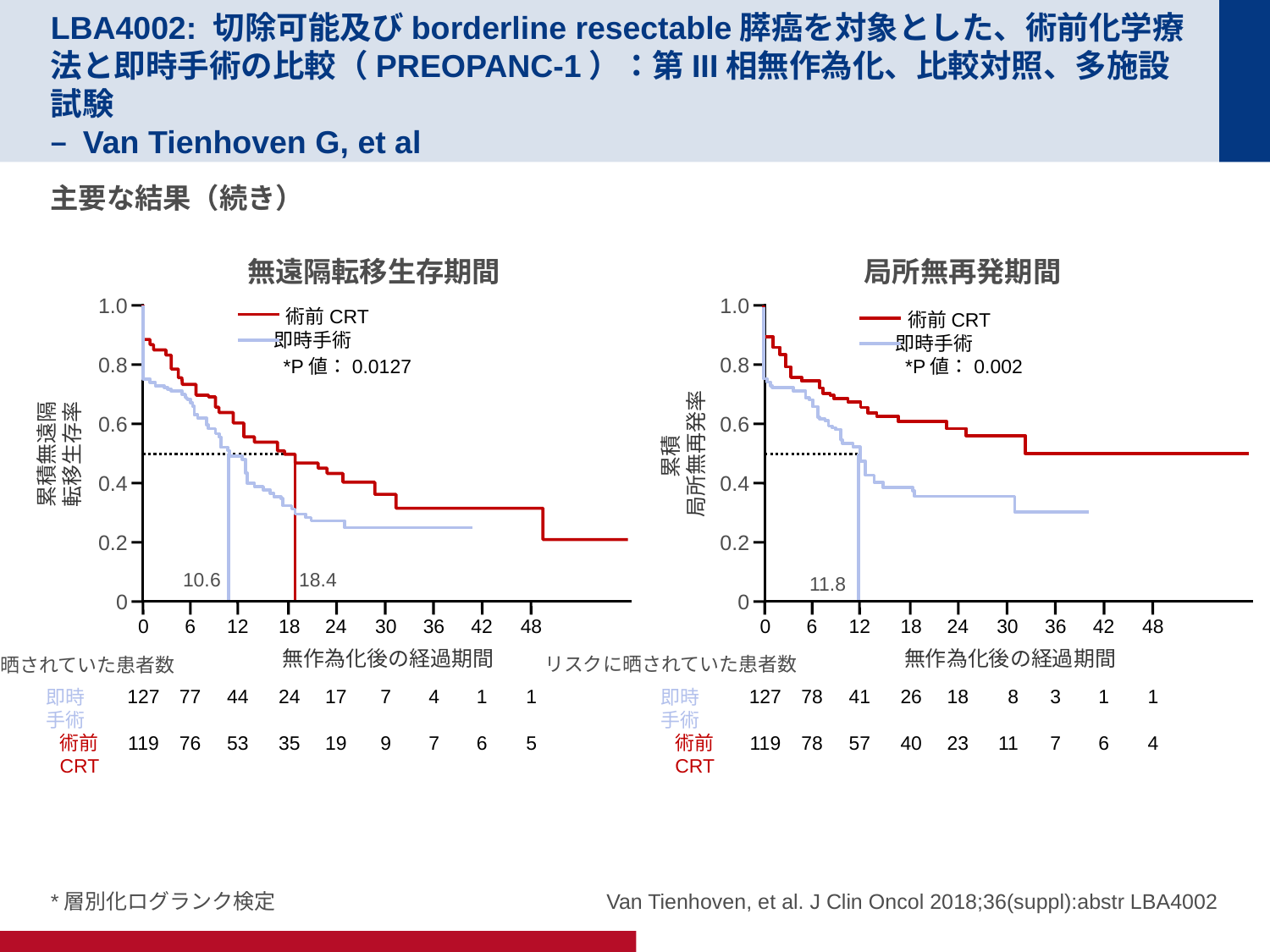

# LBA4002: 切除可能及びborderline resectable膵癌を対象とした、術前化学療法と即時手術の比較（PREOPANC-1）：第III相無作為化、比較対照、多施設試験 – Van Tienhoven G, et al
主要な結果（続き）

無遠隔転移生存期間
1.0

0.8
0.6
累積無遠隔
転移生存率
0.4
0.2
0
0

127

119
6

77

76
12

44

53
18

24

35
24

17

19
30

7

9
36

4

7
42

1

6
48

1

5
無作為化後の経過期間
術前CRT
即時手術
*P値：0.0127
10.6
18.4
リスクに晒されていた患者数
即時
手術
術前
CRT

局所無再発期間
1.0

0.8
0.6
累積
局所無再発率
0.4
0.2
0
0

127

119
6

78

78
12

41

57
18

26

40
24

18

23
30

8

11
36

3

7
42

1

6
48

1

4
無作為化後の経過期間
術前CRT
即時手術
*P値：0.002
11.8
リスクに晒されていた患者数
即時
手術
術前
CRT

*層別化ログランク検定
Van Tienhoven, et al. J Clin Oncol 2018;36(suppl):abstr LBA4002